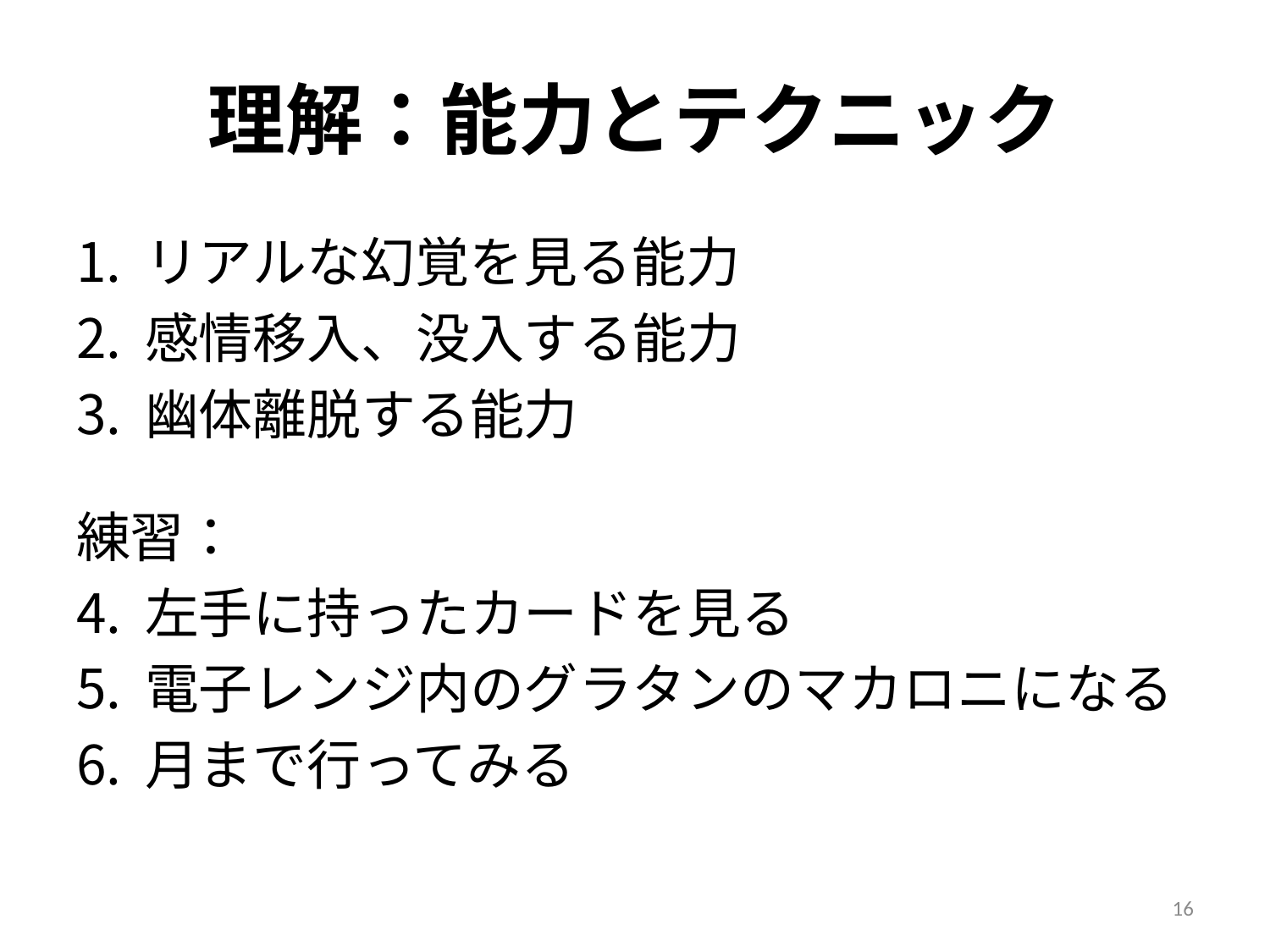

# 理解：能力とテクニック
リアルな幻覚を見る能力
感情移入、没入する能力
幽体離脱する能力

練習：
左手に持ったカードを見る
電子レンジ内のグラタンのマカロニになる
月まで行ってみる
16